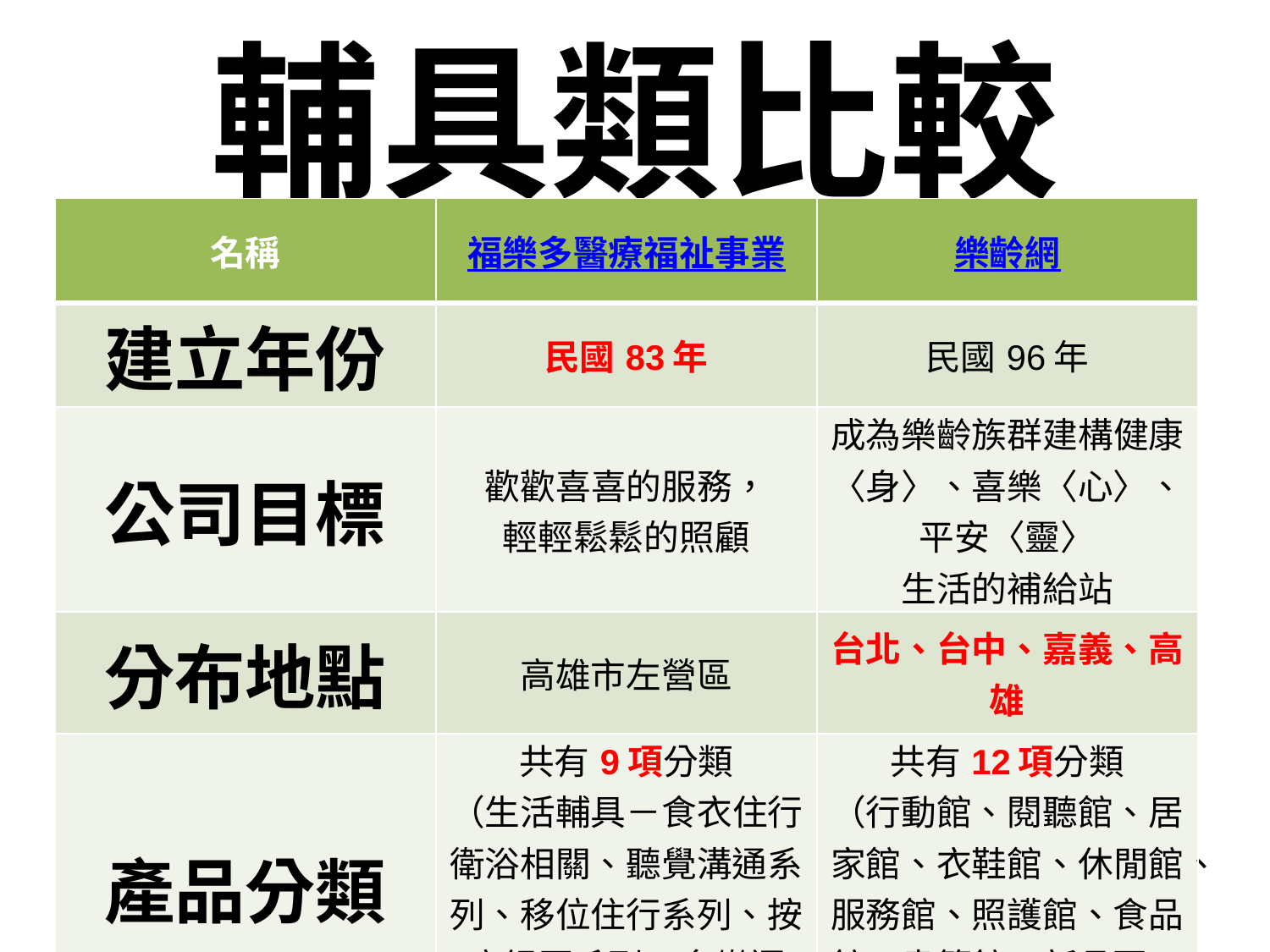

# 輔具類比較
| 名稱 | 福樂多醫療福祉事業 | 樂齡網 |
| --- | --- | --- |
| 建立年份 | 民國83年 | 民國96年 |
| 公司目標 | 歡歡喜喜的服務， 輕輕鬆鬆的照顧 | 成為樂齡族群建構健康〈身〉、喜樂〈心〉、平安〈靈〉 生活的補給站 |
| 分布地點 | 高雄市左營區 | 台北、台中、嘉義、高雄 |
| 產品分類 | 共有9項分類 （生活輔具－食衣住行衛浴相關、聽覺溝通系列、移位住行系列、按摩紓壓系列、育樂運動） | 共有12項分類 （行動館、閱聽館、居家館、衣鞋館、休閒館、服務館、照護館、食品館、書籍館、新品區、禮品館、特價館） |